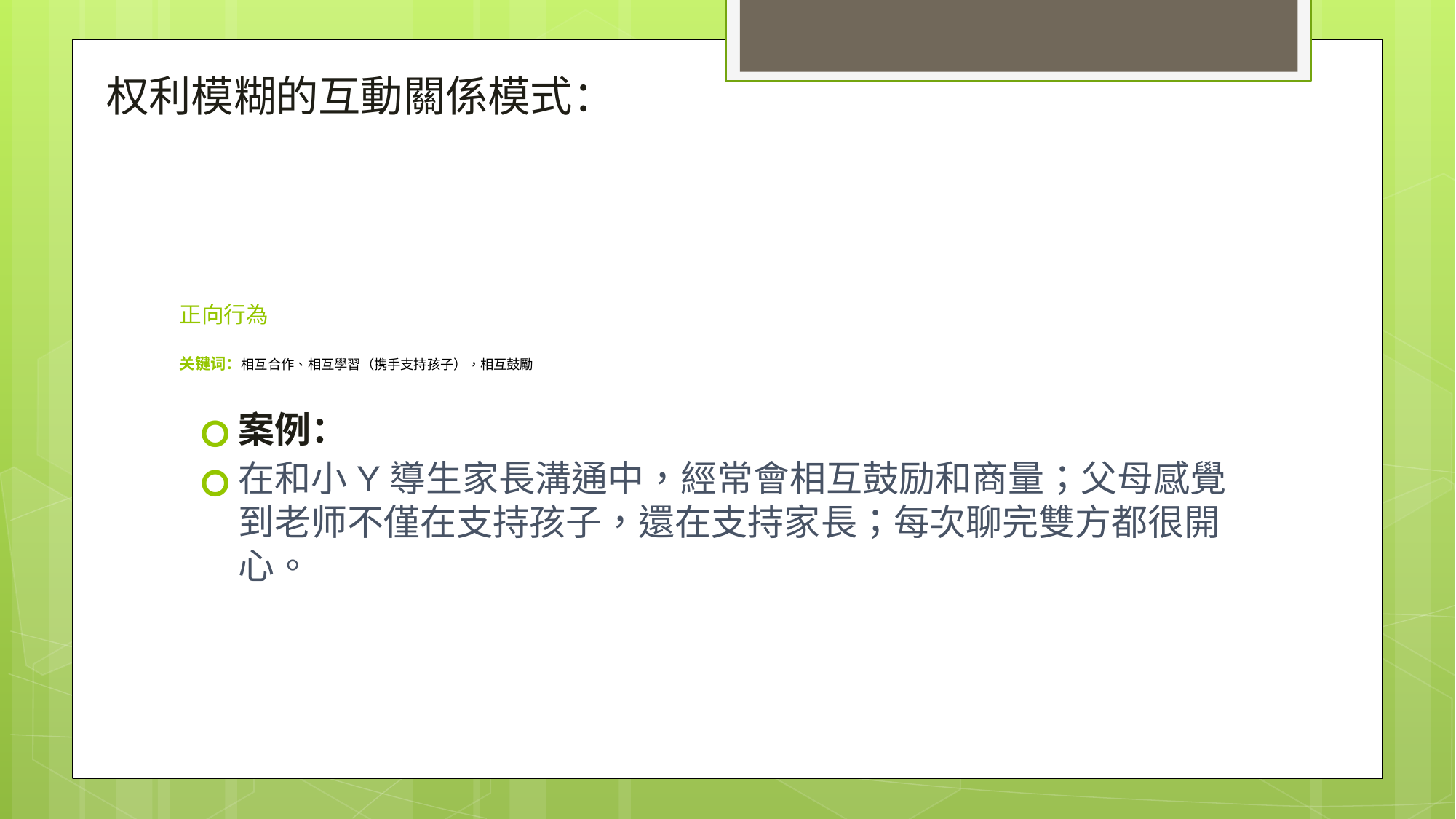

权利模糊的互動關係模式：
# 正向行為 关键词：相互合作、相互學習（携手支持孩子），相互鼓勵
案例：
在和小Y導生家長溝通中，經常會相互鼓励和商量；父母感覺到老师不僅在支持孩子，還在支持家長；每次聊完雙方都很開心。